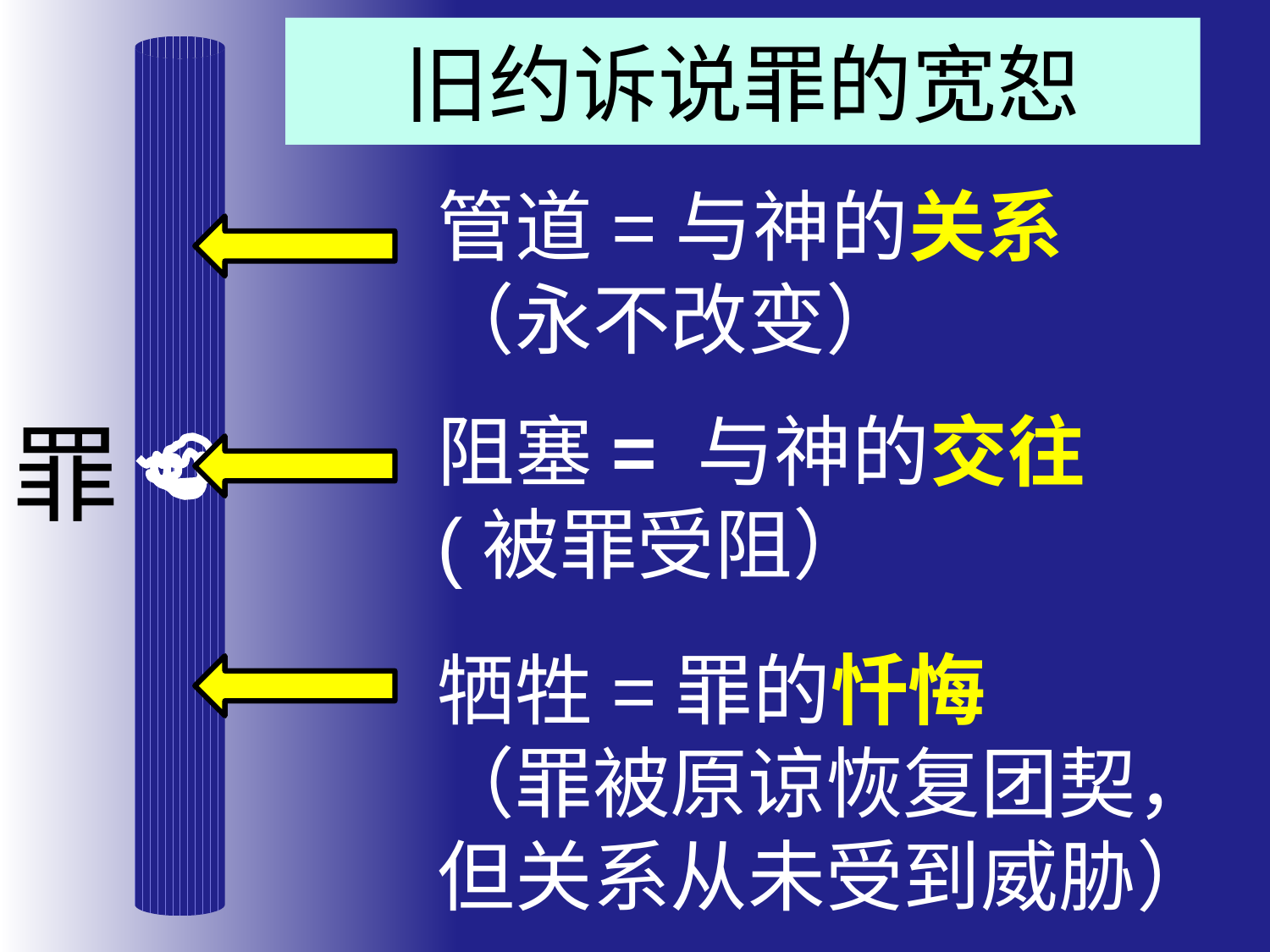

# 旧约诉说罪的宽恕

管道=与神的关系
（永不改变）

罪
阻塞= 与神的交往
(被罪受阻）

牺牲=罪的忏悔
（罪被原谅恢复团契，但关系从未受到威胁）